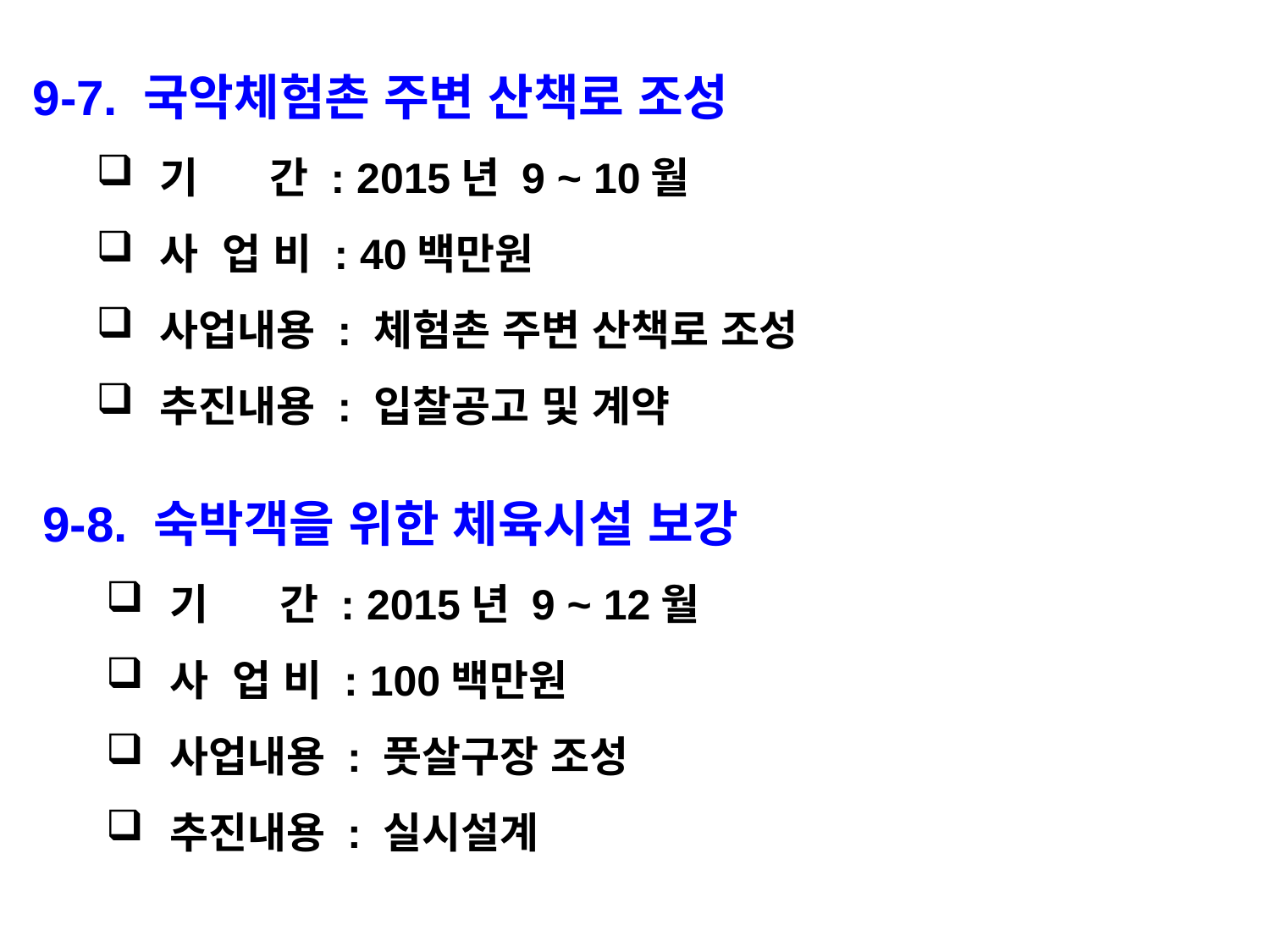

9-7. 국악체험촌 주변 산책로 조성
기      간 : 2015년 9 ~ 10월
사  업 비 : 40백만원
사업내용 : 체험촌 주변 산책로 조성
추진내용 : 입찰공고 및 계약

9-8. 숙박객을 위한 체육시설 보강
기      간 : 2015년 9 ~ 12월
사  업 비 : 100백만원
사업내용 : 풋살구장 조성
추진내용 : 실시설계